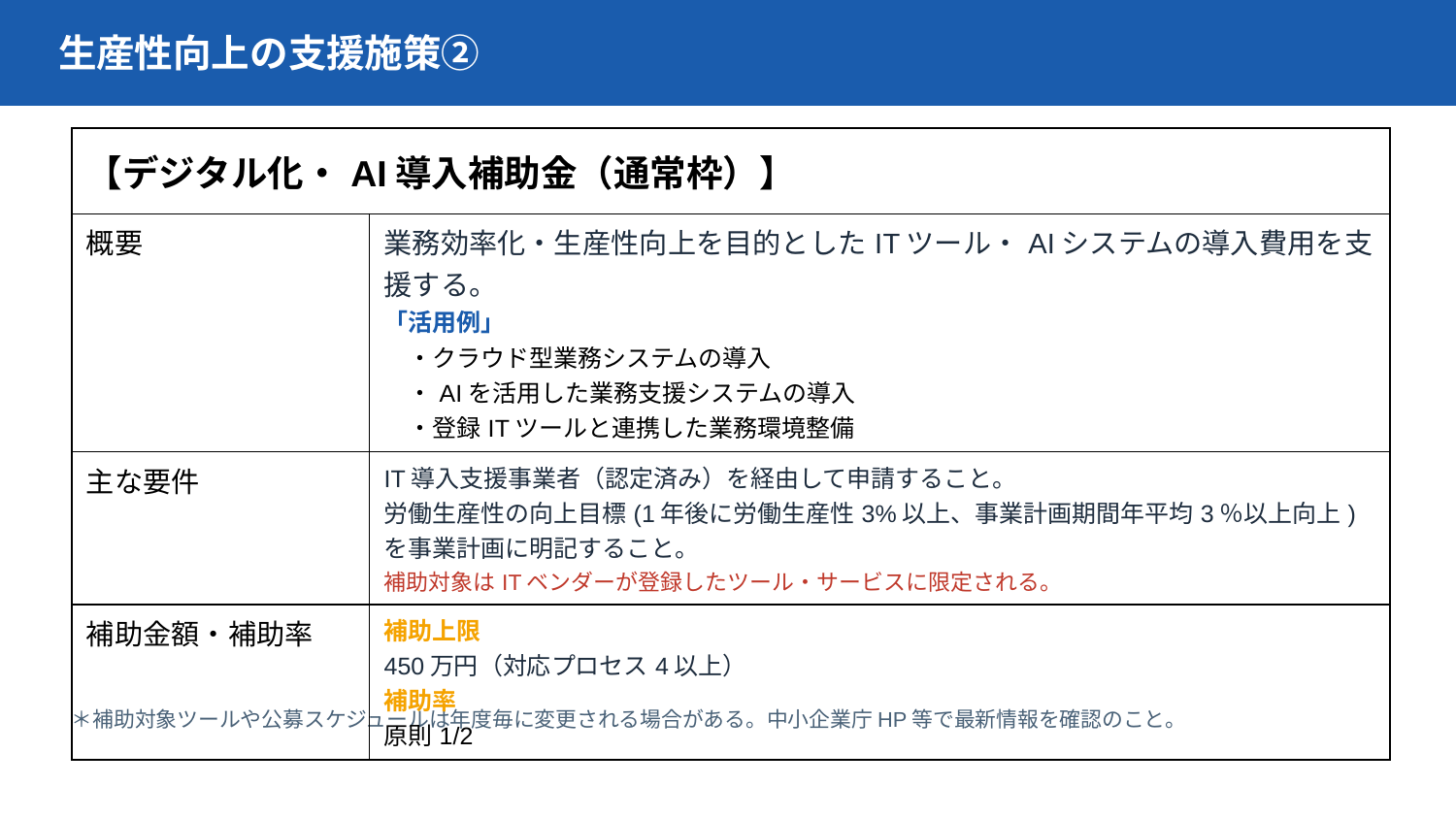

生産性向上の支援施策②
| 【デジタル化・AI導入補助金（通常枠）】 |  |
| --- | --- |
| 概要 | 業務効率化・生産性向上を目的としたITツール・AIシステムの導入費用を支援する。 「活用例」 　・クラウド型業務システムの導入 　・AIを活用した業務支援システムの導入 　・登録ITツールと連携した業務環境整備 |
| 主な要件 | IT導入支援事業者（認定済み）を経由して申請すること。 労働生産性の向上目標(1年後に労働生産性3%以上、事業計画期間年平均3％以上向上)を事業計画に明記すること。 補助対象はITベンダーが登録したツール・サービスに限定される。 |
| 補助金額・補助率 | 補助上限 450万円（対応プロセス4以上） 補助率 原則1/2 |
＊補助対象ツールや公募スケジュールは年度毎に変更される場合がある。中小企業庁HP等で最新情報を確認のこと。